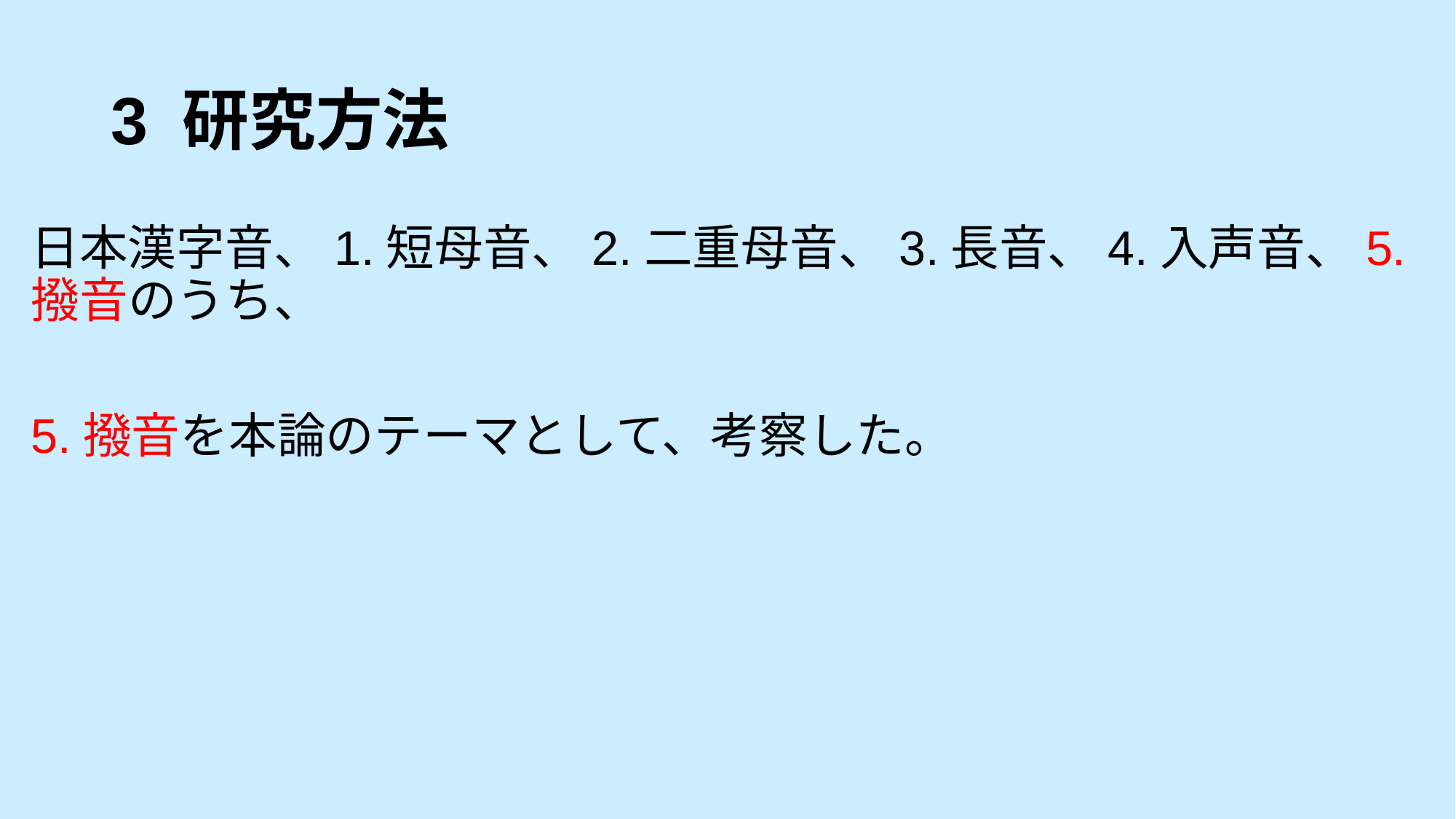

# 3 研究方法
日本漢字音、1.短母音、2.二重母音、3.長音、4.入声音、5.撥音のうち、

5.撥音を本論のテーマとして、考察した。